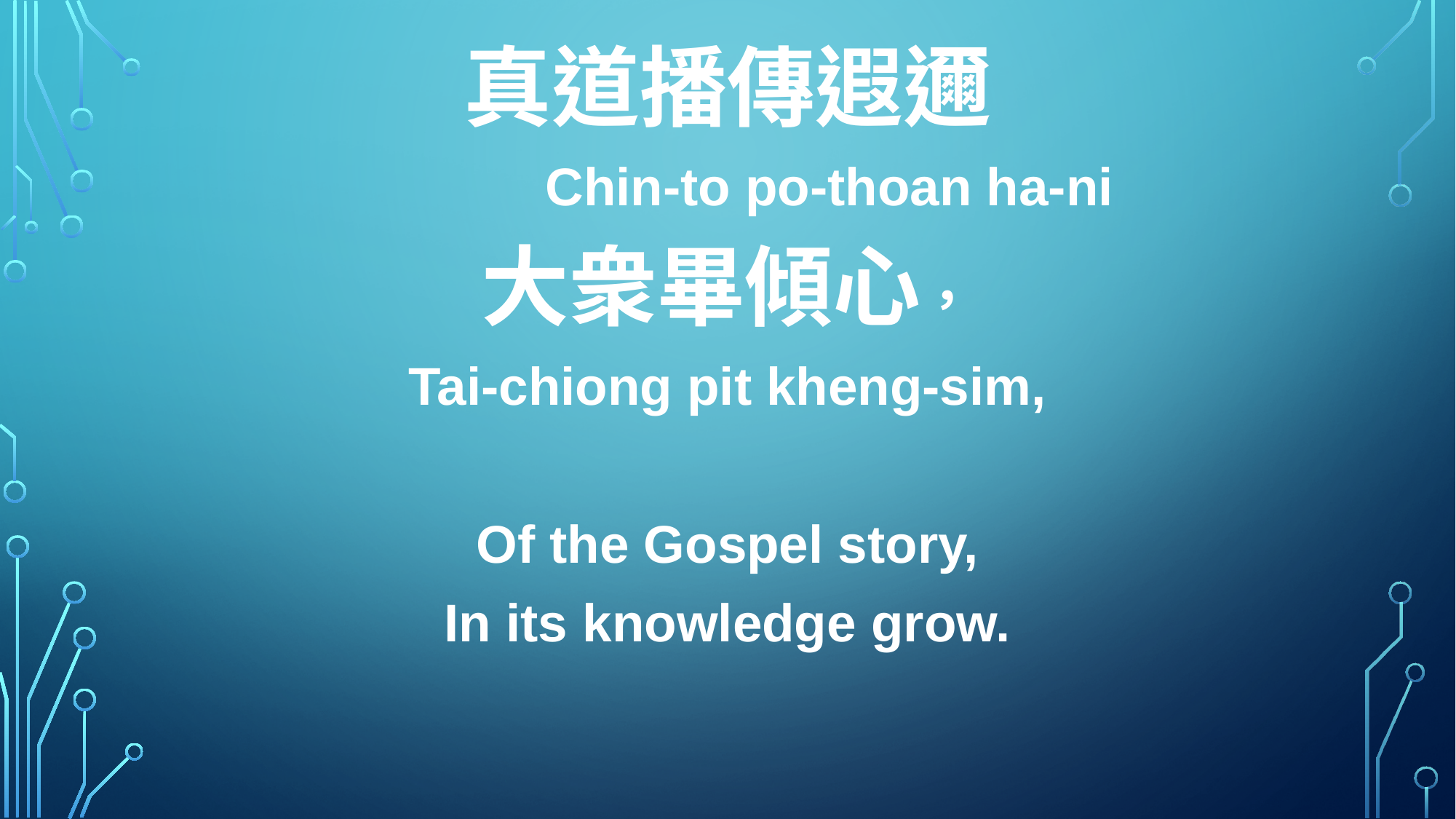

真道播傳遐邇
                       Chin-to po-thoan ha-ni
大衆畢傾心，
Tai-chiong pit kheng-sim,

Of the Gospel story,
In its knowledge grow.